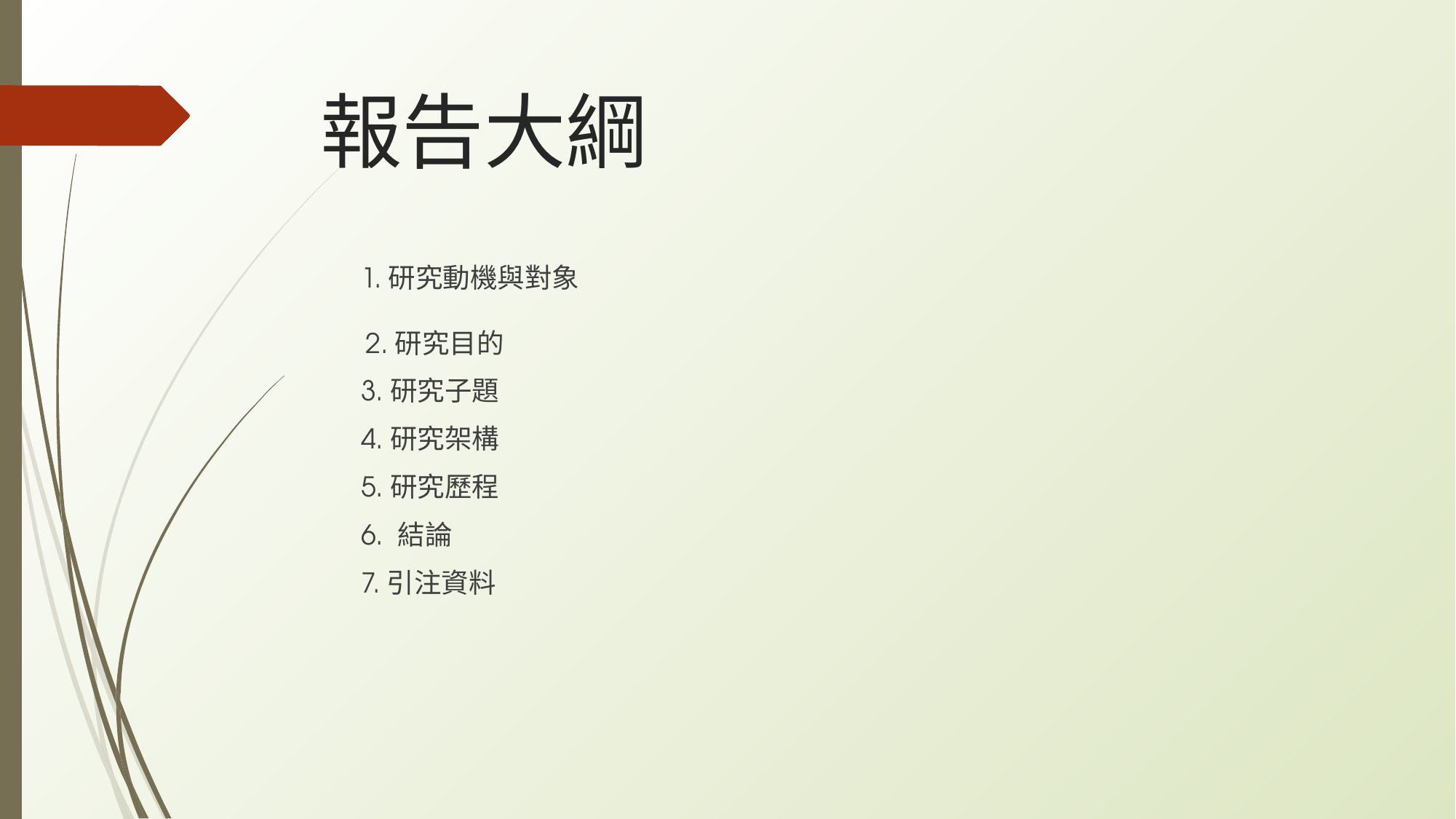

# 報告大綱
1.研究動機與對象

      2.研究目的
3.研究子題
4.研究架構
5.研究歷程
6. 結論
7.引注資料